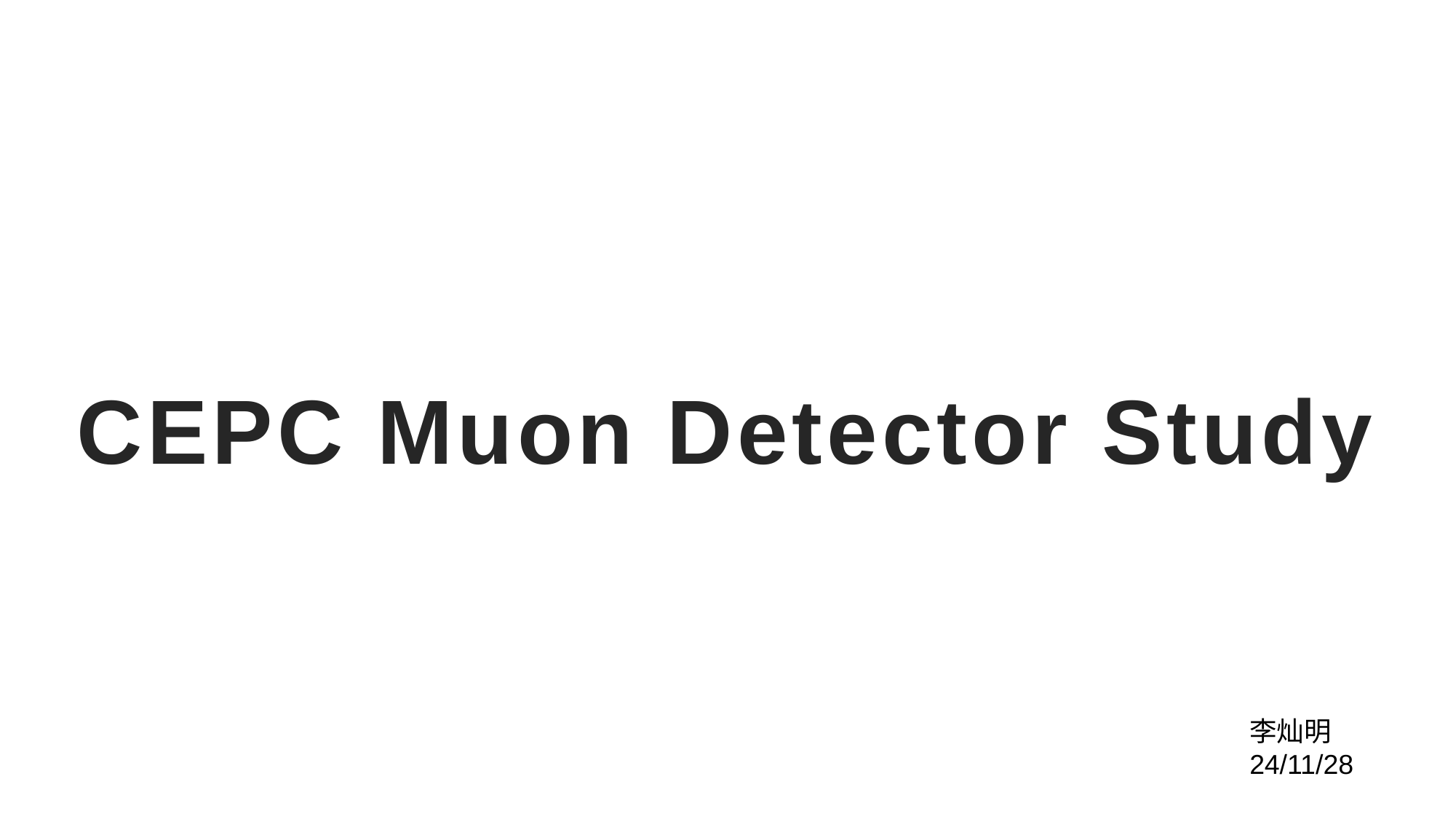

# CEPC Muon Detector Study
李灿明
24/11/28